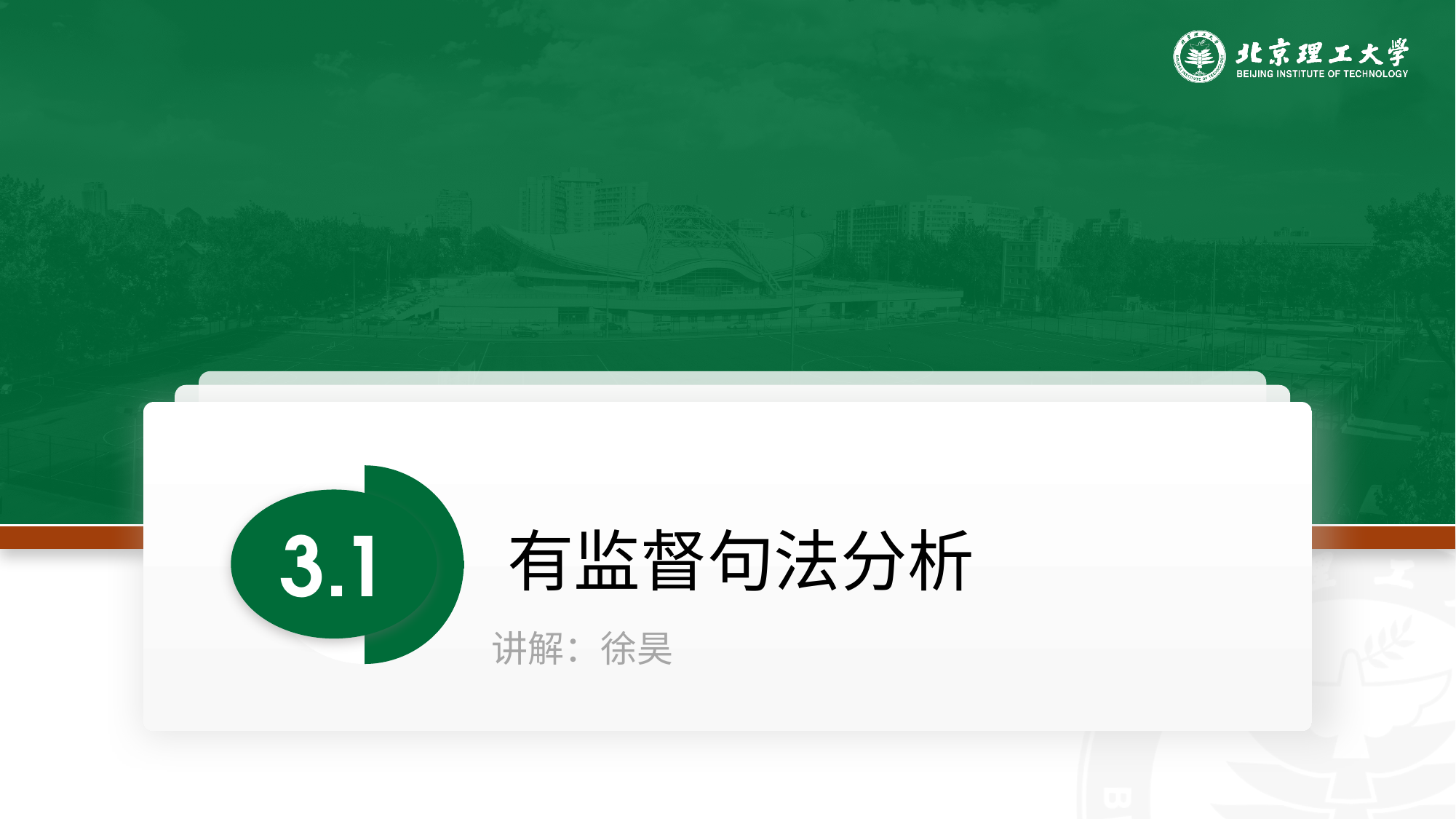

### Chart

| Category | 销售额 |
|---|---|
| 第一季度 | 3.0 |
| 第二季度 | 3.0 |
3.1
有监督句法分析
讲解：徐昊